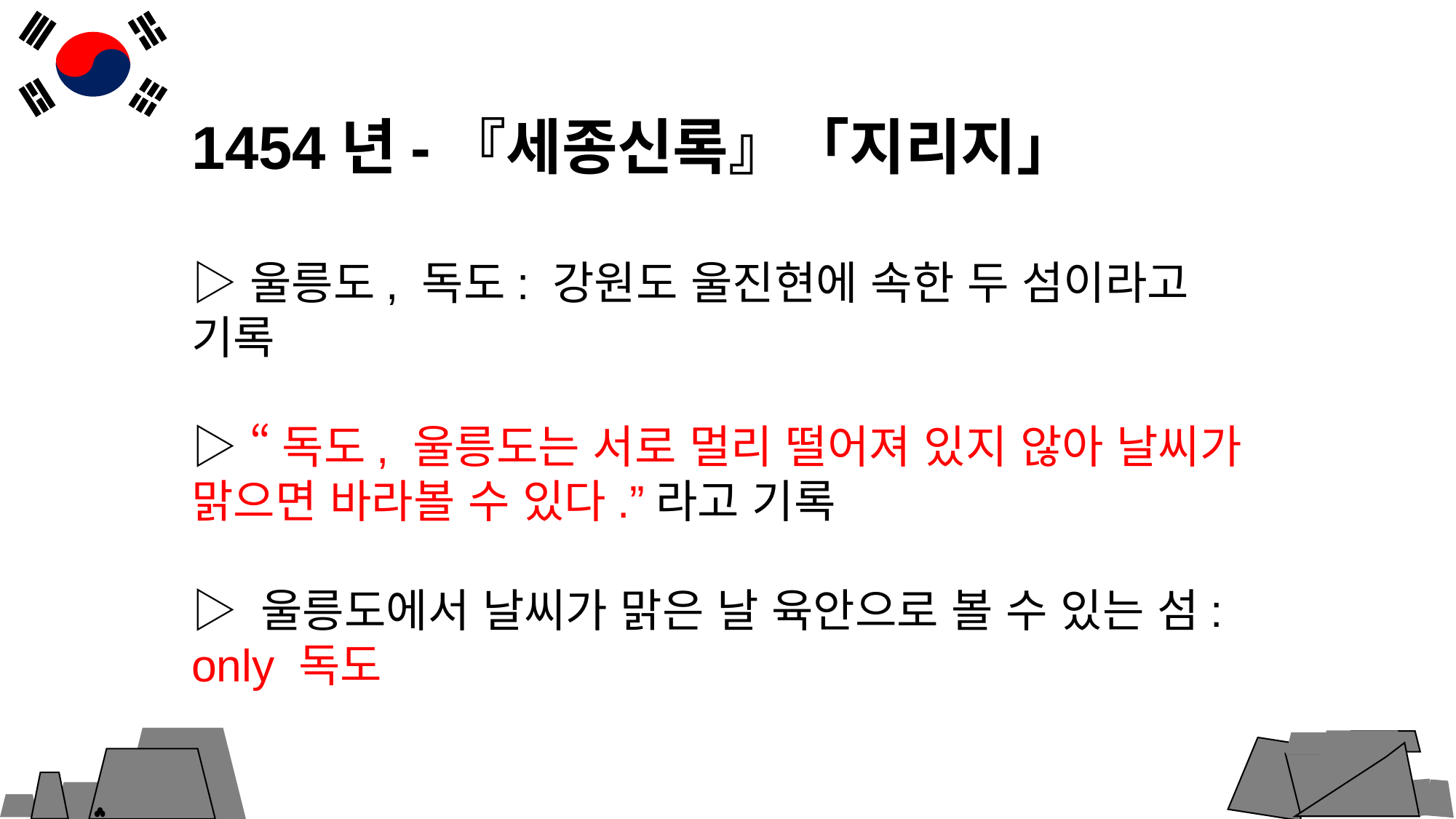

1454년-『세종신록』「지리지」
▷ 울릉도, 독도: 강원도 울진현에 속한 두 섬이라고 기록

▷ “독도, 울릉도는 서로 멀리 떨어져 있지 않아 날씨가 맑으면 바라볼 수 있다.”라고 기록

▷ 울릉도에서 날씨가 맑은 날 육안으로 볼 수 있는 섬: only 독도